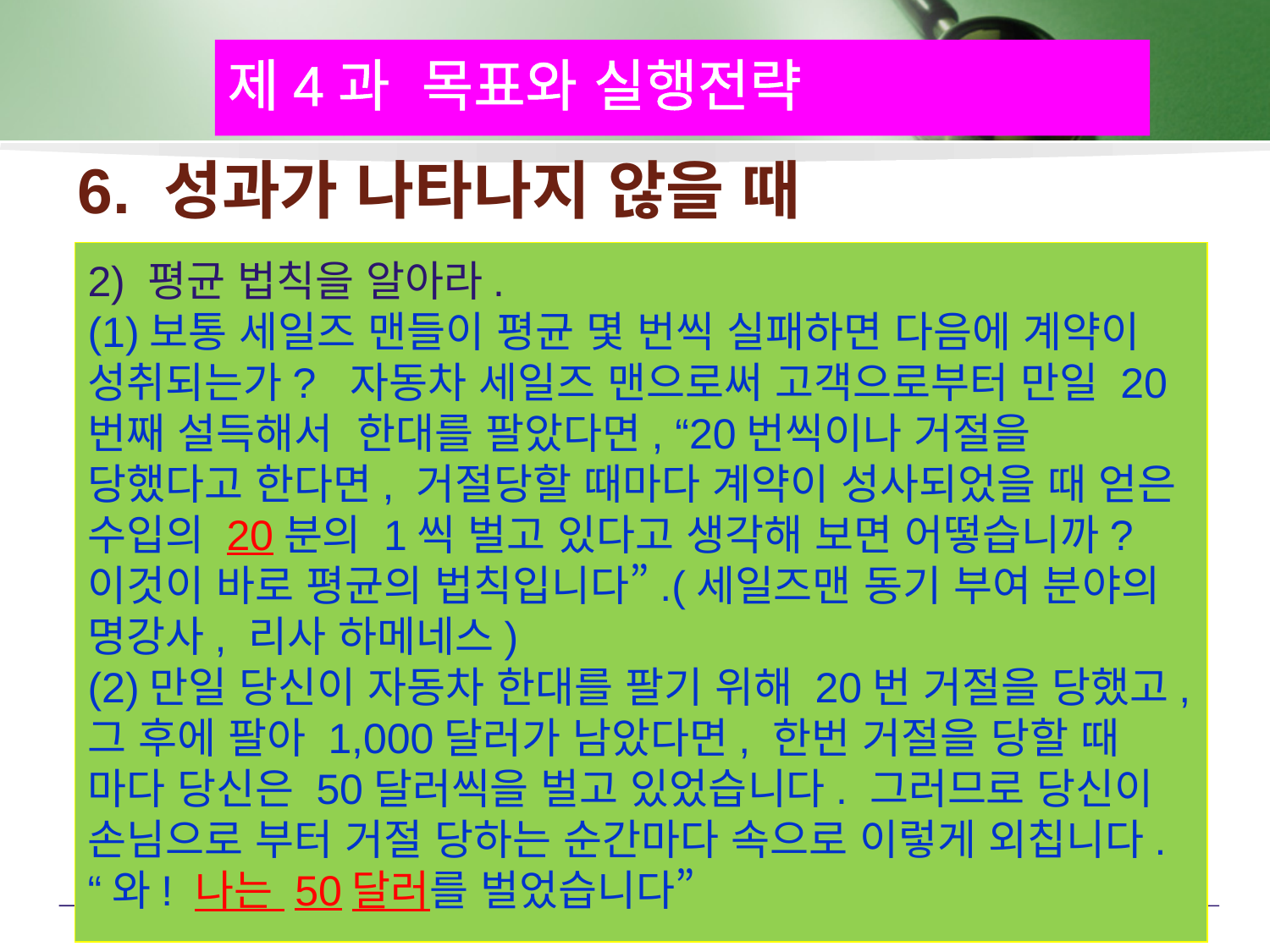

제4과  목표와 실행전략
# 6. 성과가 나타나지 않을 때

2) 평균 법칙을 알아라.
(1)보통 세일즈 맨들이 평균 몇 번씩 실패하면 다음에 계약이 성취되는가?  자동차 세일즈 맨으로써 고객으로부터 만일 20번째 설득해서  한대를 팔았다면, “20번씩이나 거절을 당했다고 한다면, 거절당할 때마다 계약이 성사되었을 때 얻은 수입의 20분의 1씩 벌고 있다고 생각해 보면 어떻습니까? 이것이 바로 평균의 법칙입니다”.(세일즈맨 동기 부여 분야의 명강사, 리사 하메네스)
(2)만일 당신이 자동차 한대를 팔기 위해 20번 거절을 당했고, 그 후에 팔아 1,000달러가 남았다면, 한번 거절을 당할 때 마다 당신은 50달러씩을 벌고 있었습니다. 그러므로 당신이 손님으로 부터 거절 당하는 순간마다 속으로 이렇게 외칩니다. “와! 나는 50달러를 벌었습니다”